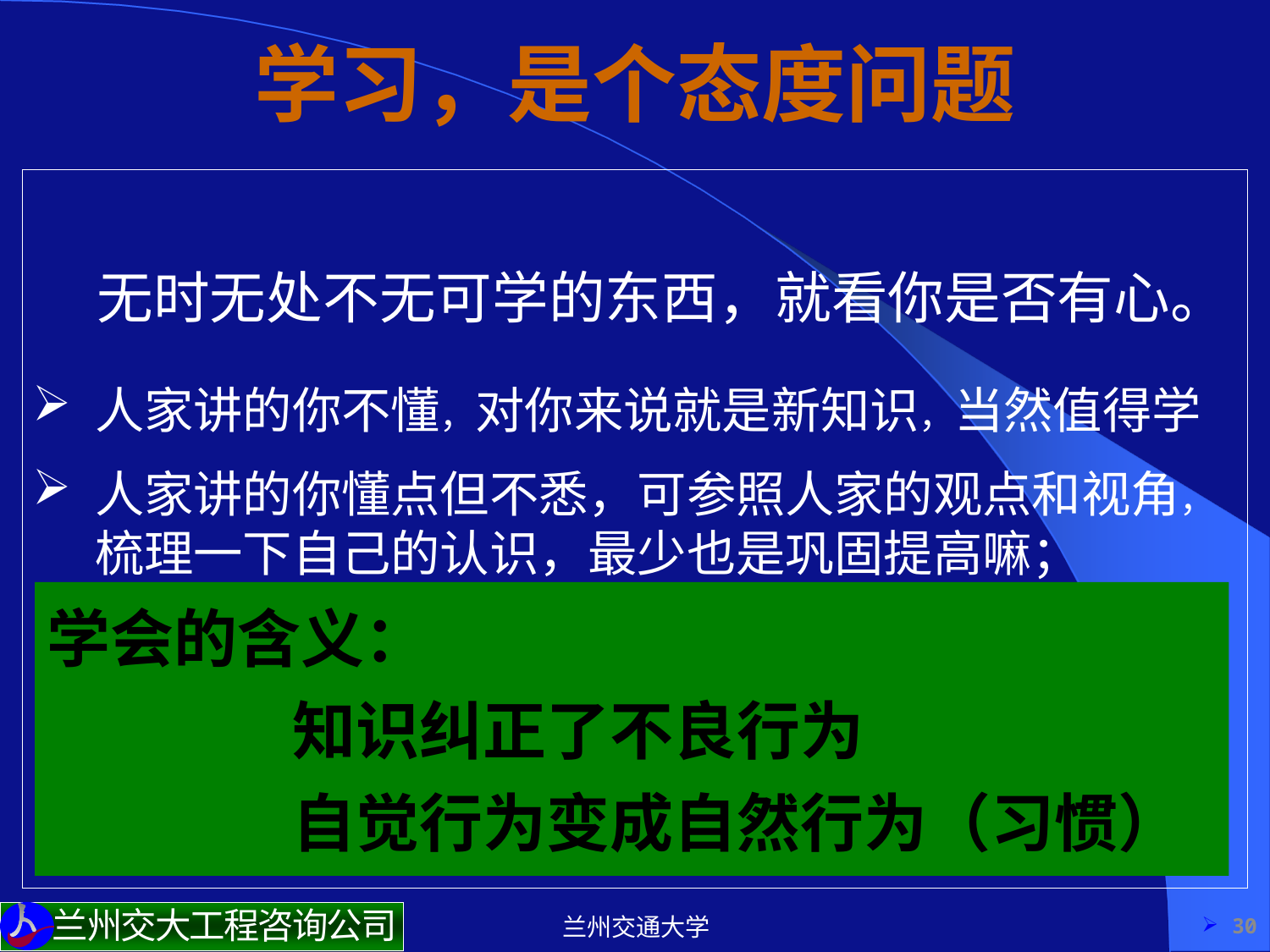

# 学习，是个态度问题

    无时无处不无可学的东西，就看你是否有心。
人家讲的你不懂，对你来说就是新知识，当然值得学
人家讲的你懂点但不悉，可参照人家的观点和视角，梳理一下自己的认识，最少也是巩固提高嘛；
人家讲的容，你很熟悉，你可以观察一下人家的叙述的方式、方法，比你好，学习人家的方法；
即使方式方法也不如你，你可引以为鉴。
学会的含义：
                知识纠正了不良行为
                自觉行为变成自然行为（习惯）
兰州交通大学
30